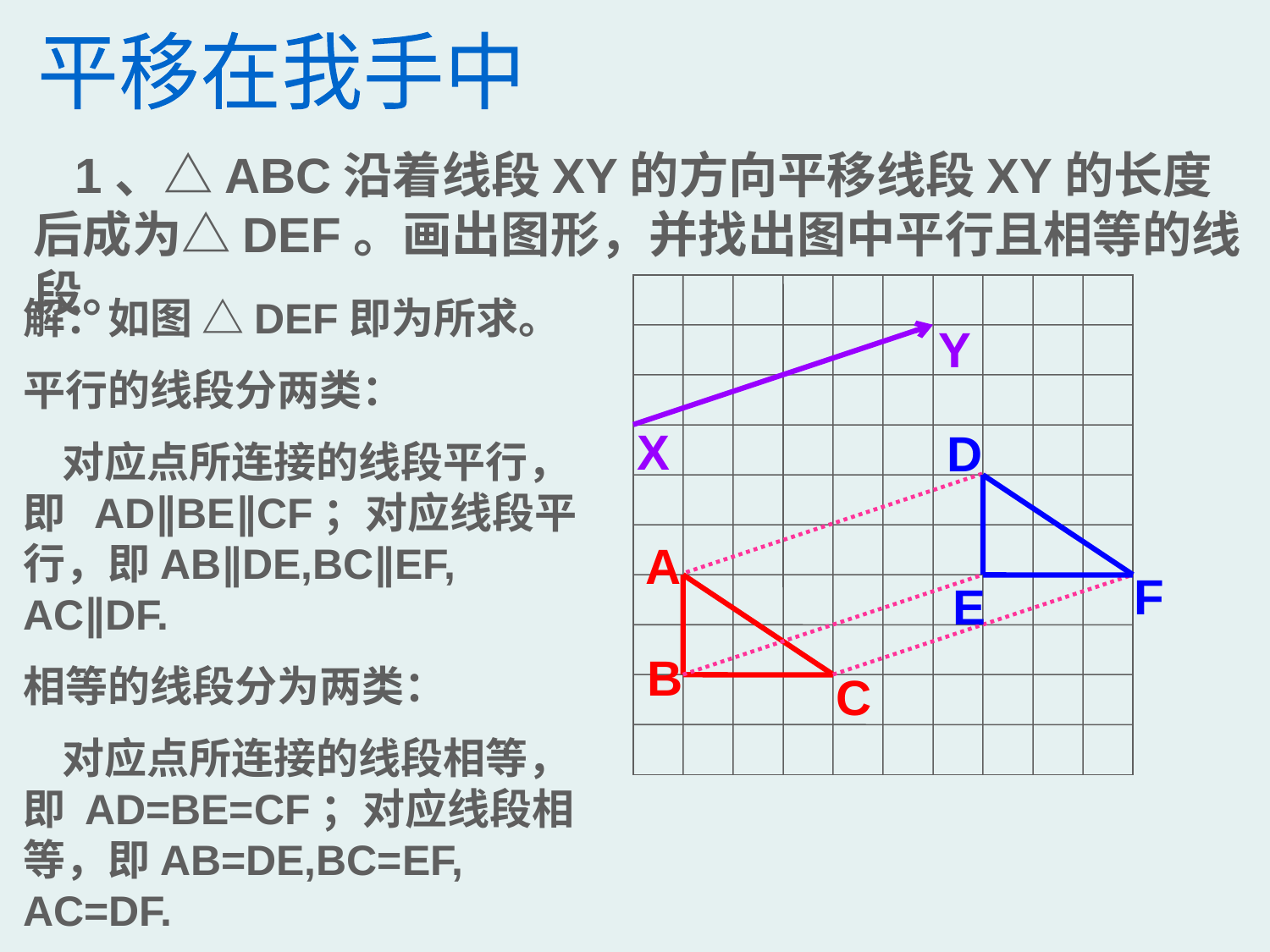

平移在我手中
   1、△ABC沿着线段XY的方向平移线段XY的长度后成为△DEF。画出图形，并找出图中平行且相等的线段。

解：如图 △DEF即为所求。
平行的线段分两类：
   对应点所连接的线段平行，即  AD∥BE∥CF；对应线段平行，即AB∥DE,BC∥EF, AC∥DF.
相等的线段分为两类：
   对应点所连接的线段相等，即 AD=BE=CF；对应线段相等，即AB=DE,BC=EF, AC=DF.
Y

X
D

A
F
E

B
C